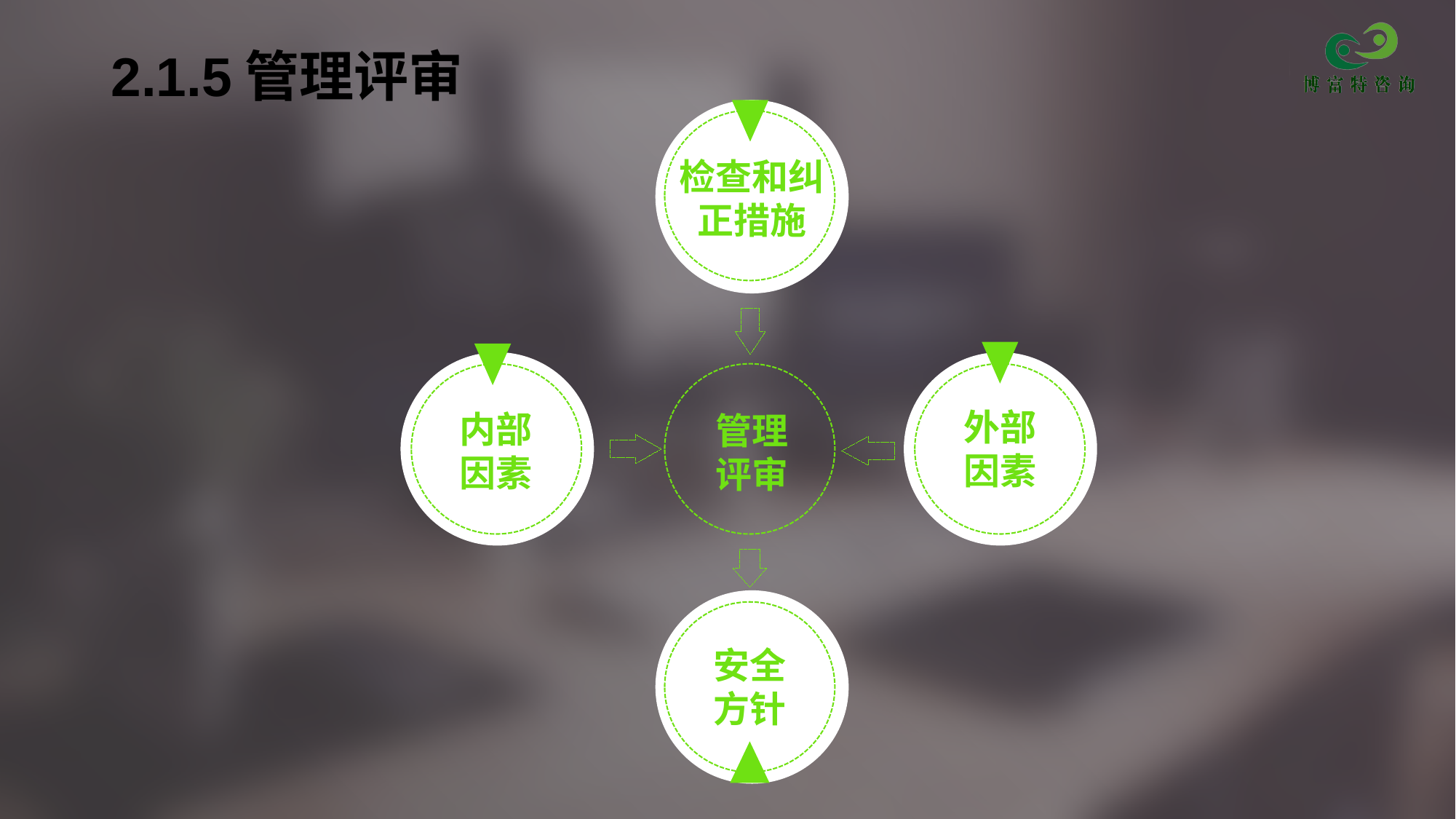

# 2.1.5管理评审

检查和纠正措施

外部因素
内部因素
管理评审

安全方针